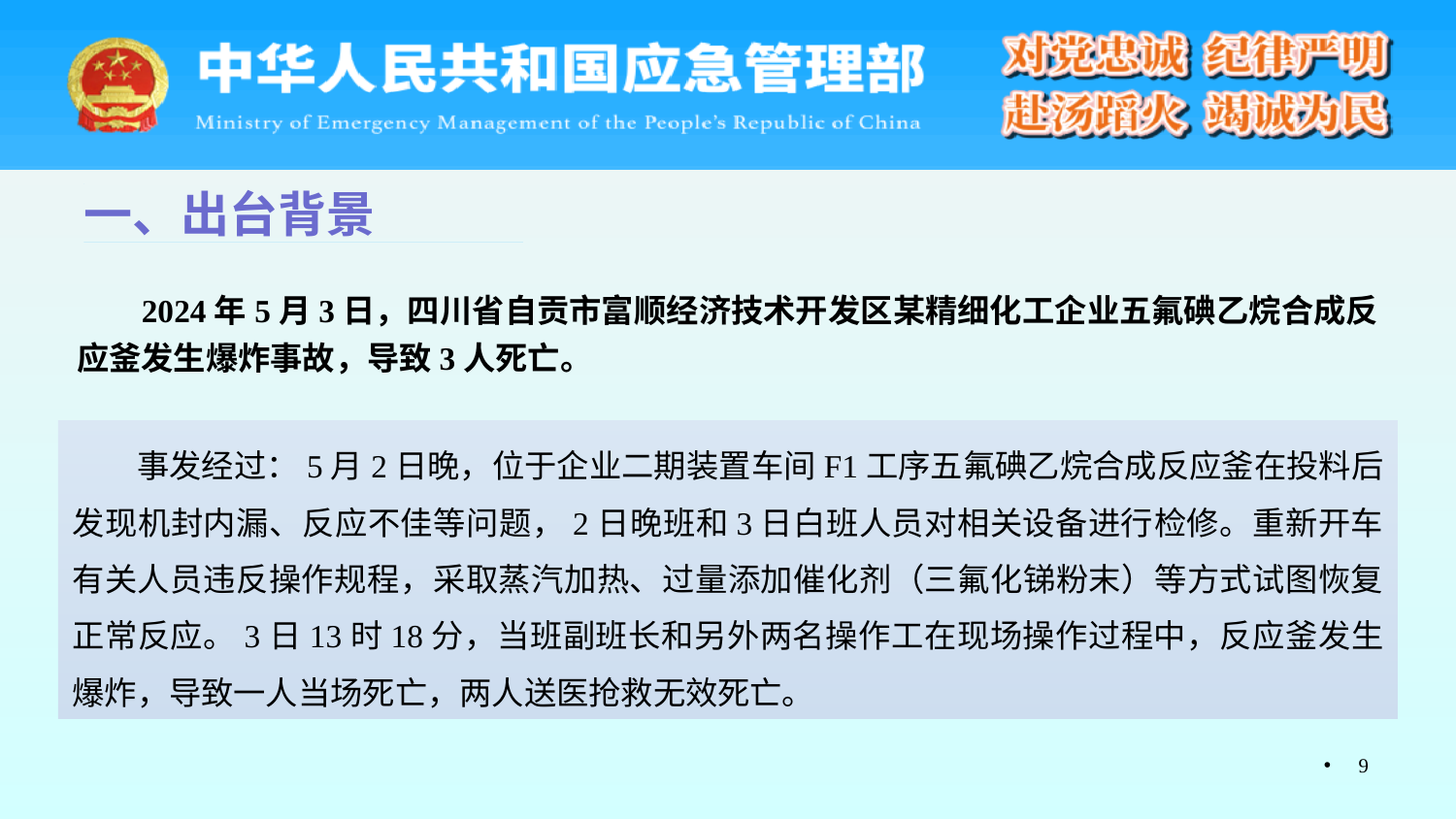

一、出台背景
2024年5月3日，四川省自贡市富顺经济技术开发区某精细化工企业五氟碘乙烷合成反应釜发生爆炸事故，导致3人死亡。
事发经过：5月2日晚，位于企业二期装置车间F1工序五氟碘乙烷合成反应釜在投料后发现机封内漏、反应不佳等问题，2日晚班和3日白班人员对相关设备进行检修。重新开车有关人员违反操作规程，采取蒸汽加热、过量添加催化剂（三氟化锑粉末）等方式试图恢复正常反应。3日13时18分，当班副班长和另外两名操作工在现场操作过程中，反应釜发生爆炸，导致一人当场死亡，两人送医抢救无效死亡。
9